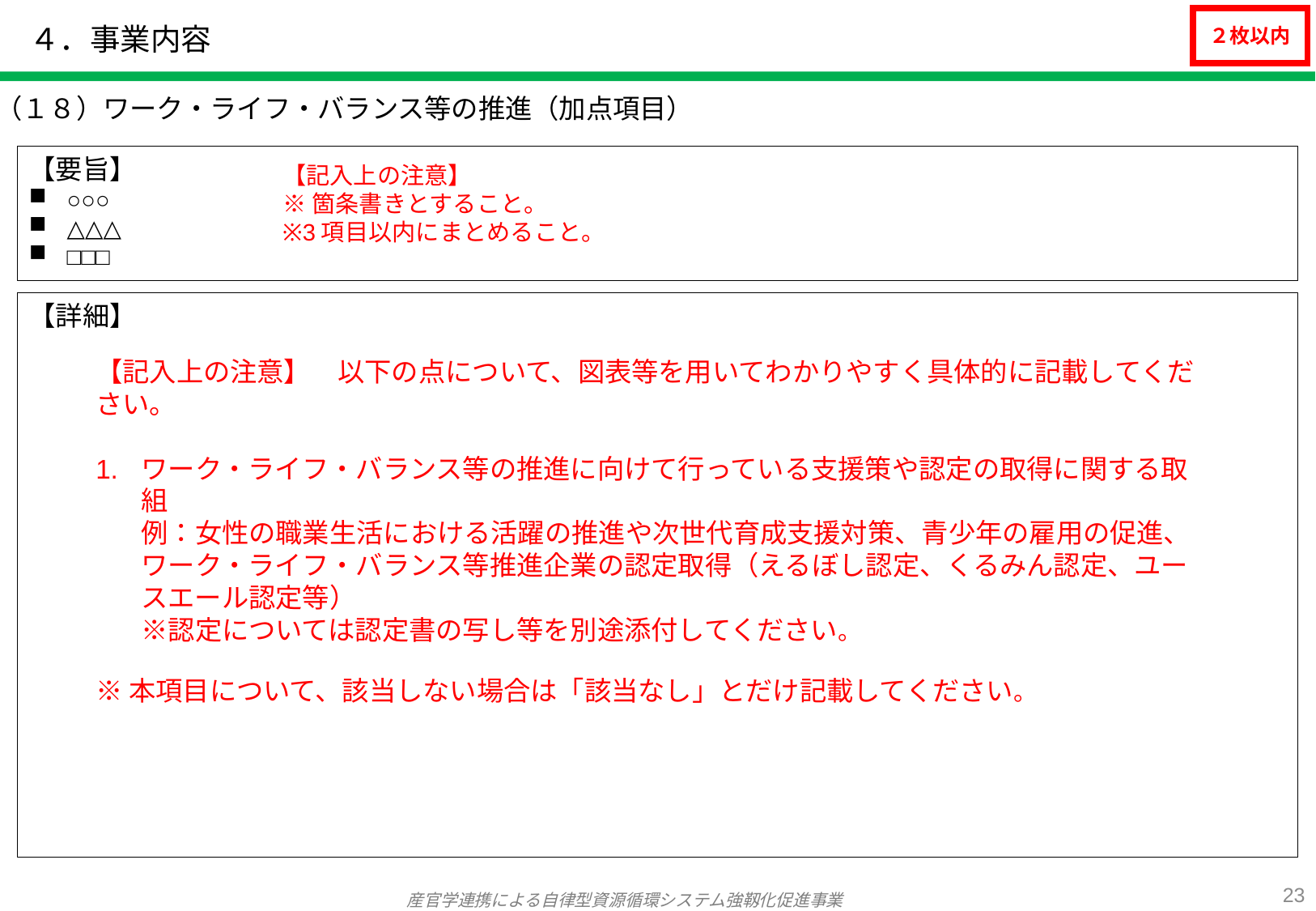

# ４．事業内容
２枚以内
（１８）ワーク・ライフ・バランス等の推進（加点項目）
【要旨】
○○○
△△△
□□□
【記入上の注意】
※箇条書きとすること。
※3項目以内にまとめること。
【詳細】
【記入上の注意】　以下の点について、図表等を用いてわかりやすく具体的に記載してください。

ワーク・ライフ・バランス等の推進に向けて行っている支援策や認定の取得に関する取組
例：女性の職業生活における活躍の推進や次世代育成支援対策、青少年の雇用の促進、ワーク・ライフ・バランス等推進企業の認定取得（えるぼし認定、くるみん認定、ユースエール認定等）
※認定については認定書の写し等を別途添付してください。

※本項目について、該当しない場合は「該当なし」とだけ記載してください。

23